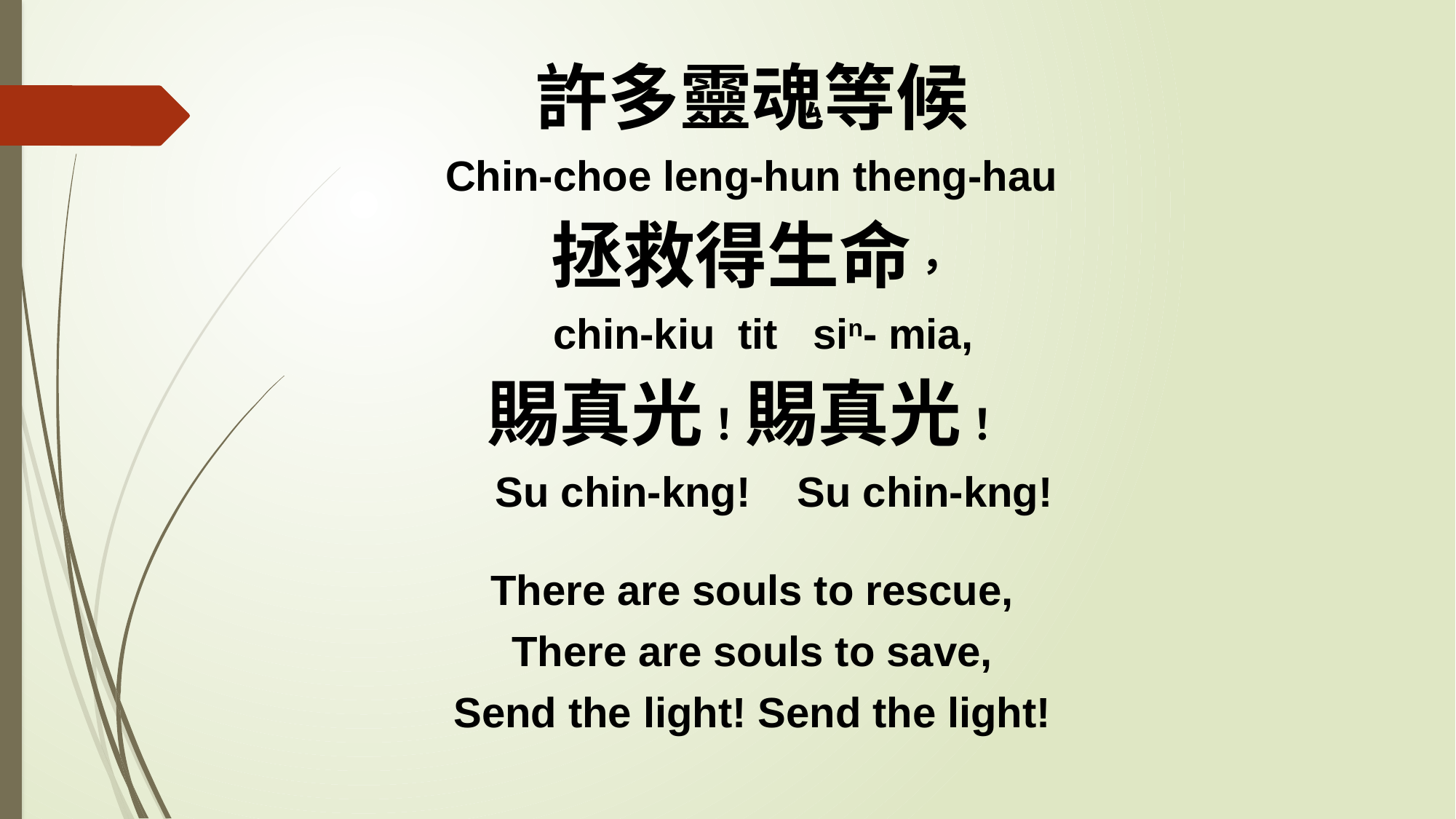

許多靈魂等候
 Chin-choe leng-hun theng-hau
拯救得生命，
                                chin-kiu  tit   sin- mia,
賜真光！賜真光！
                           Su chin-kng!    Su chin-kng!

There are souls to rescue,
There are souls to save,
Send the light! Send the light!